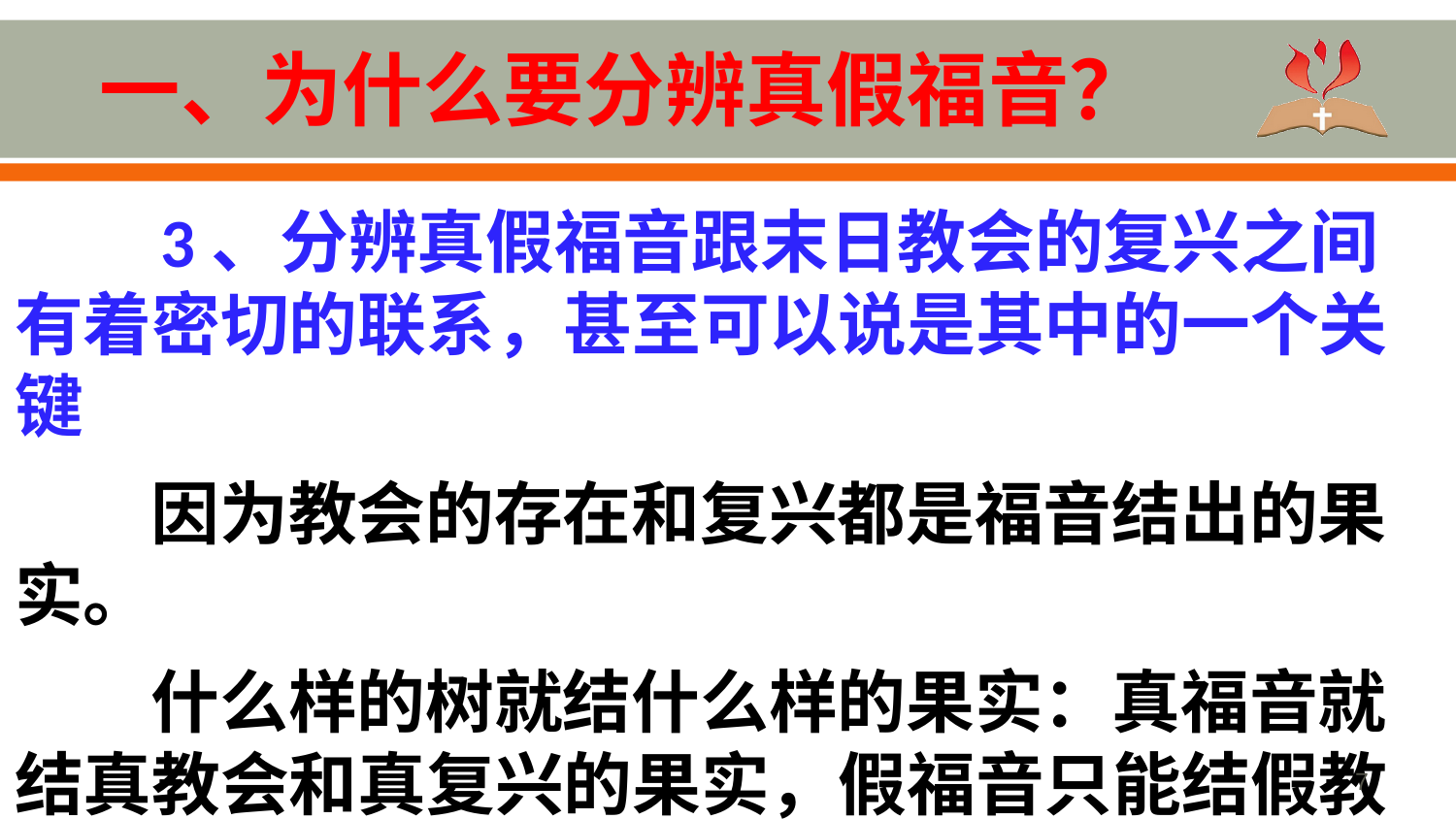

# 一、为什么要分辨真假福音？
	3、分辨真假福音跟末日教会的复兴之间有着密切的联系，甚至可以说是其中的一个关键
因为教会的存在和复兴都是福音结出的果实。
什么样的树就结什么样的果实：真福音就结真教会和真复兴的果实，假福音只能结假教会和假复兴的果实。

7